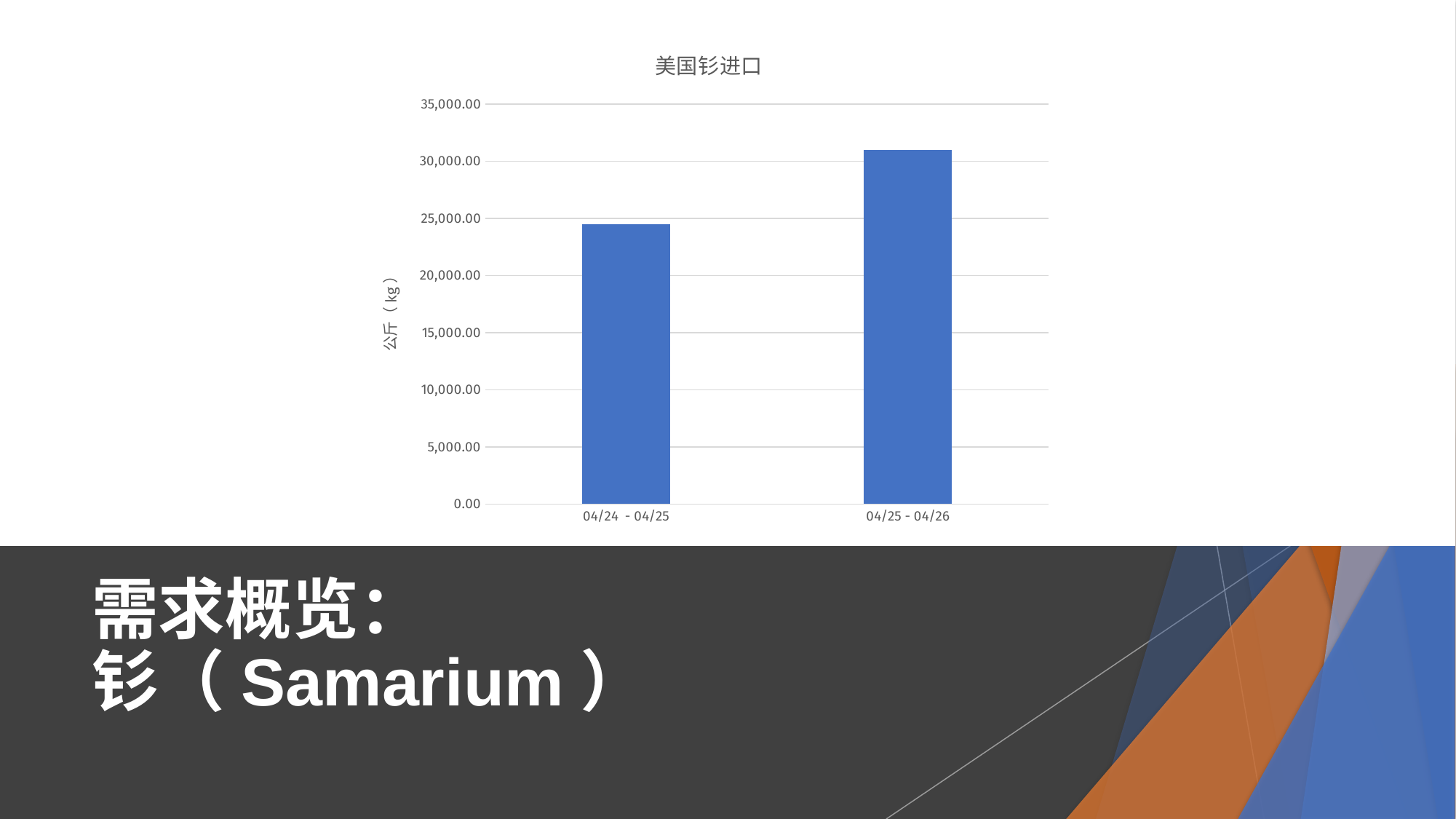

### Chart: 美国钐进口

| Category | Sm |
|---|---|
| 04/24  - 04/25 | 24500.0 |
| 04/25 - 04/26 | 31000.0 |
# 需求概览： 钐（Samarium）